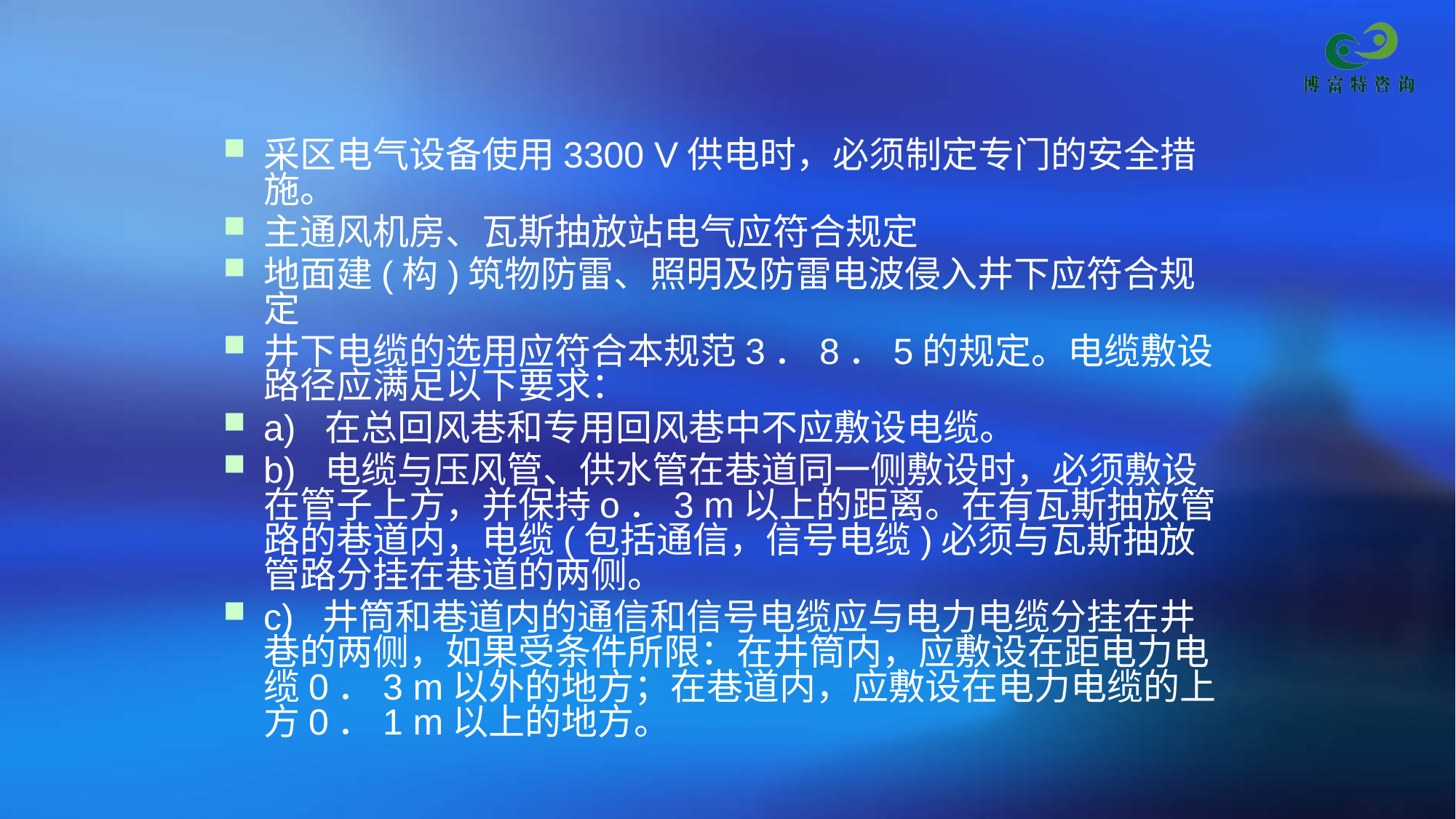

#
采区电气设备使用3300 V供电时，必须制定专门的安全措施。
主通风机房、瓦斯抽放站电气应符合规定
地面建(构)筑物防雷、照明及防雷电波侵入井下应符合规定
井下电缆的选用应符合本规范3．8．5的规定。电缆敷设路径应满足以下要求：
a)  在总回风巷和专用回风巷中不应敷设电缆。
b)  电缆与压风管、供水管在巷道同一侧敷设时，必须敷设在管子上方，并保持o．3 m以上的距离。在有瓦斯抽放管路的巷道内，电缆(包括通信，信号电缆)必须与瓦斯抽放管路分挂在巷道的两侧。
c)  井筒和巷道内的通信和信号电缆应与电力电缆分挂在井巷的两侧，如果受条件所限：在井筒内，应敷设在距电力电缆0．3 m以外的地方；在巷道内，应敷设在电力电缆的上方0．1 m以上的地方。